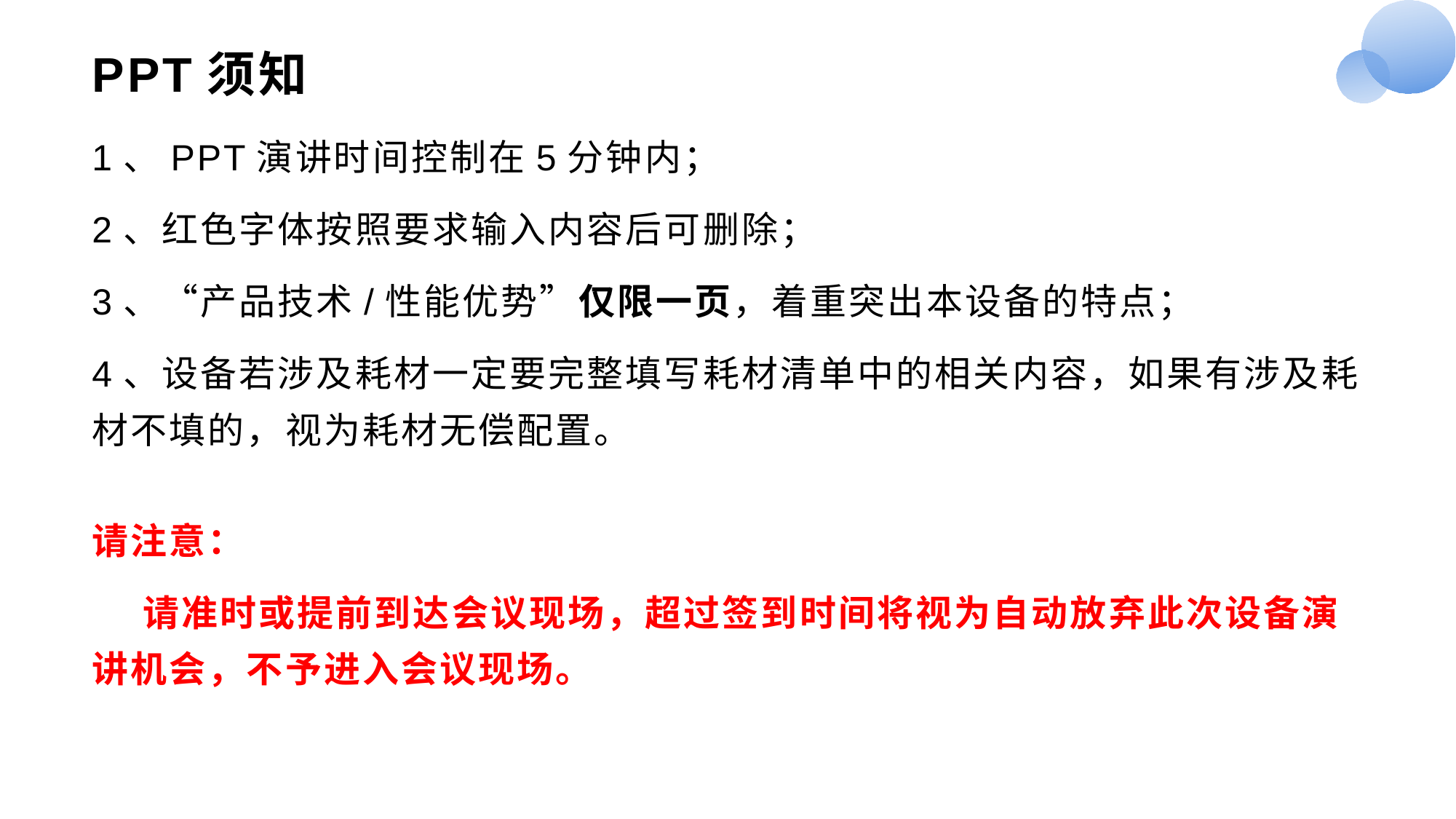

# PPT须知
1、PPT演讲时间控制在5分钟内；
2、红色字体按照要求输入内容后可删除；
3、“产品技术/性能优势”仅限一页，着重突出本设备的特点；
4、设备若涉及耗材一定要完整填写耗材清单中的相关内容，如果有涉及耗材不填的，视为耗材无偿配置。

请注意：
    请准时或提前到达会议现场，超过签到时间将视为自动放弃此次设备演讲机会，不予进入会议现场。